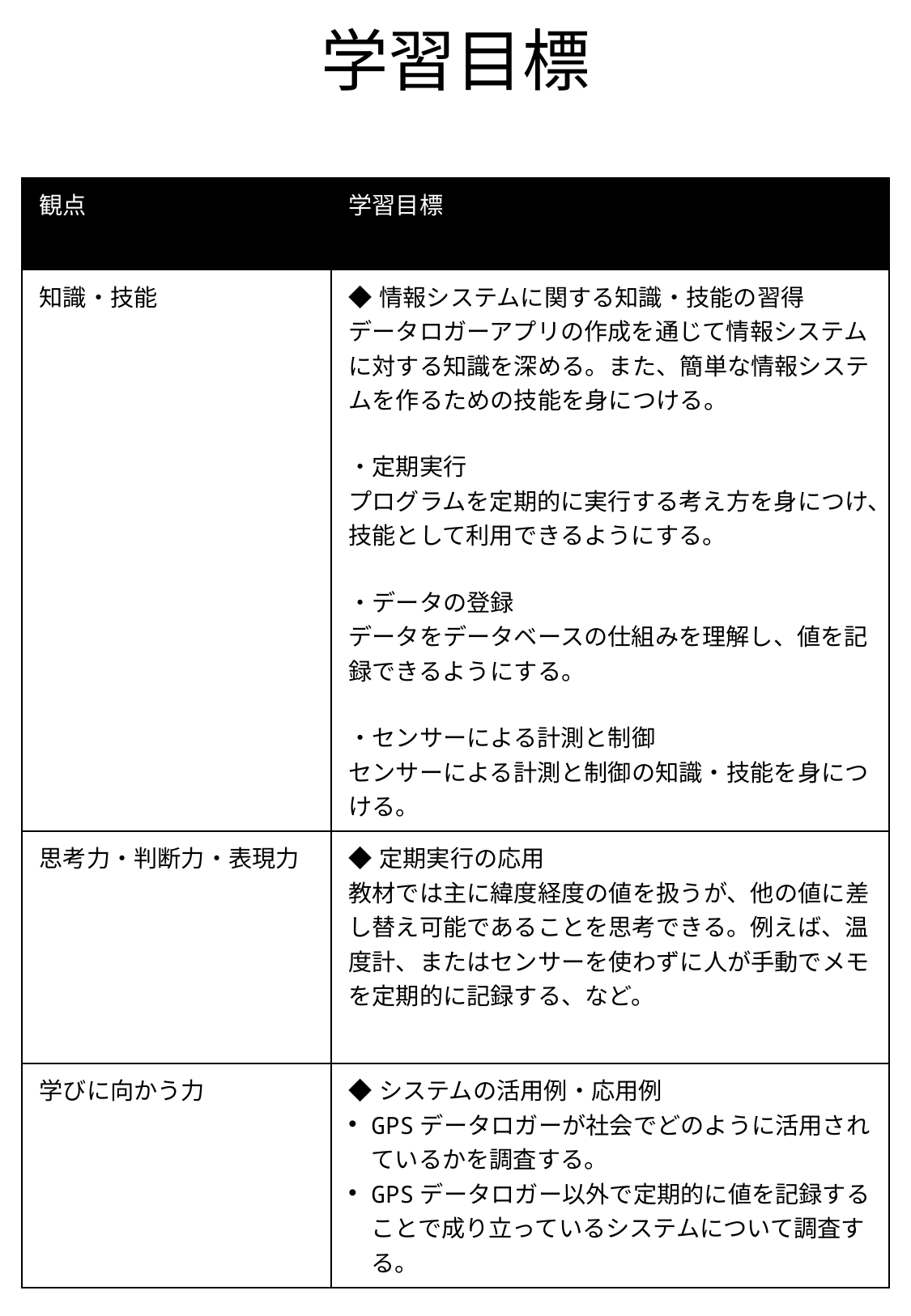

# 学習目標
| 観点 | 学習目標 |
| --- | --- |
| 知識・技能 | ◆情報システムに関する知識・技能の習得 データロガーアプリの作成を通じて情報システムに対する知識を深める。また、簡単な情報システムを作るための技能を身につける。 ・定期実行 プログラムを定期的に実行する考え方を身につけ、技能として利用できるようにする。 ・データの登録 データをデータベースの仕組みを理解し、値を記録できるようにする。 ・センサーによる計測と制御 センサーによる計測と制御の知識・技能を身につける。 |
| 思考力・判断力・表現力 | ◆定期実行の応用 教材では主に緯度経度の値を扱うが、他の値に差し替え可能であることを思考できる。例えば、温度計、またはセンサーを使わずに人が手動でメモを定期的に記録する、など。 |
| 学びに向かう力 | ◆システムの活用例・応用例 GPSデータロガーが社会でどのように活用されているかを調査する。 GPSデータロガー以外で定期的に値を記録することで成り立っているシステムについて調査する。 |